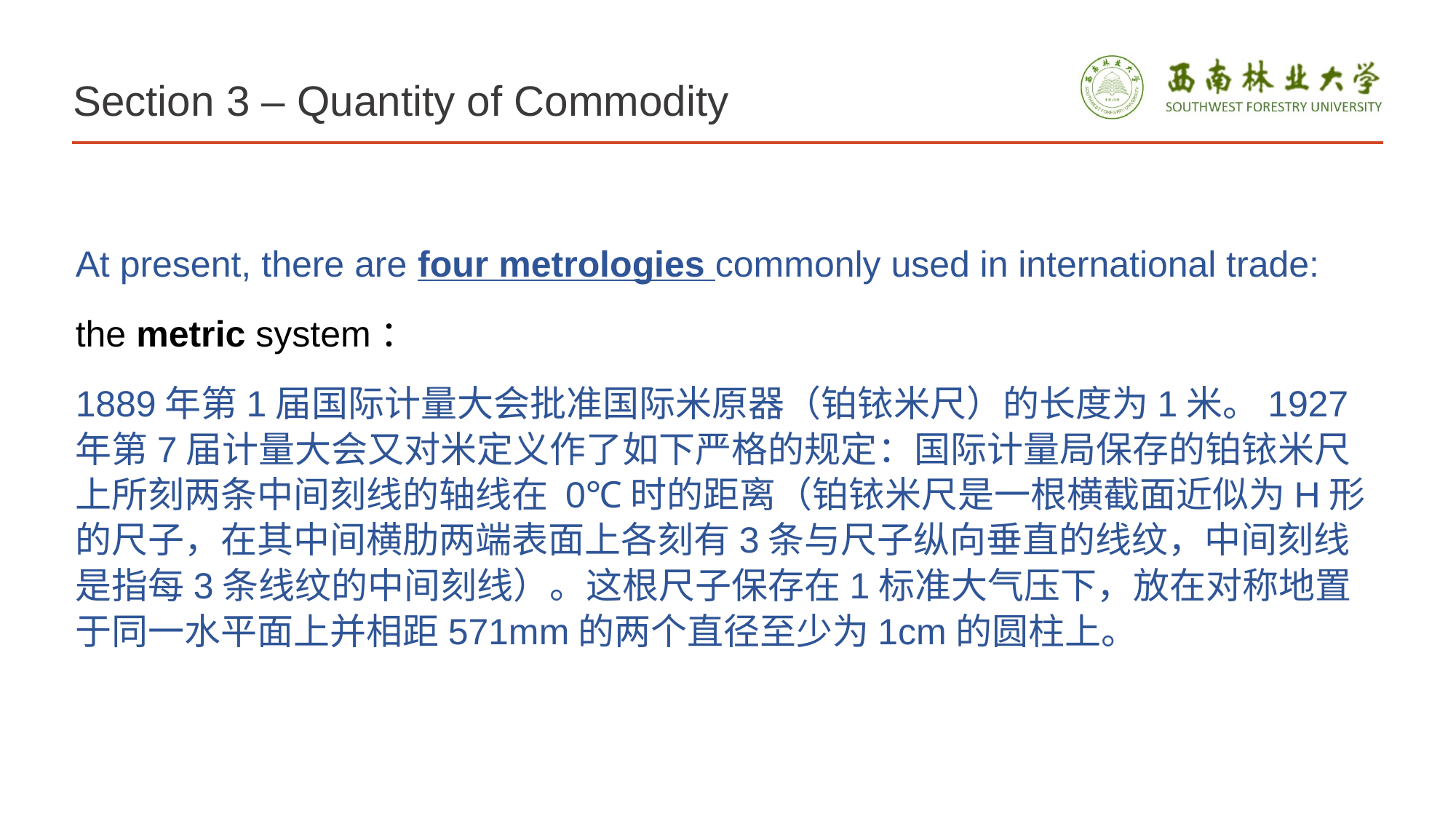

# Section 3 – Quantity of Commodity

At present, there are four metrologies commonly used in international trade:
the metric system：
1889年第1届国际计量大会批准国际米原器（铂铱米尺）的长度为1米。1927年第7届计量大会又对米定义作了如下严格的规定：国际计量局保存的铂铱米尺上所刻两条中间刻线的轴线在 0℃时的距离（铂铱米尺是一根横截面近似为H形的尺子，在其中间横肋两端表面上各刻有3条与尺子纵向垂直的线纹，中间刻线是指每3条线纹的中间刻线）。这根尺子保存在1标准大气压下，放在对称地置于同一水平面上并相距571mm的两个直径至少为1cm的圆柱上。